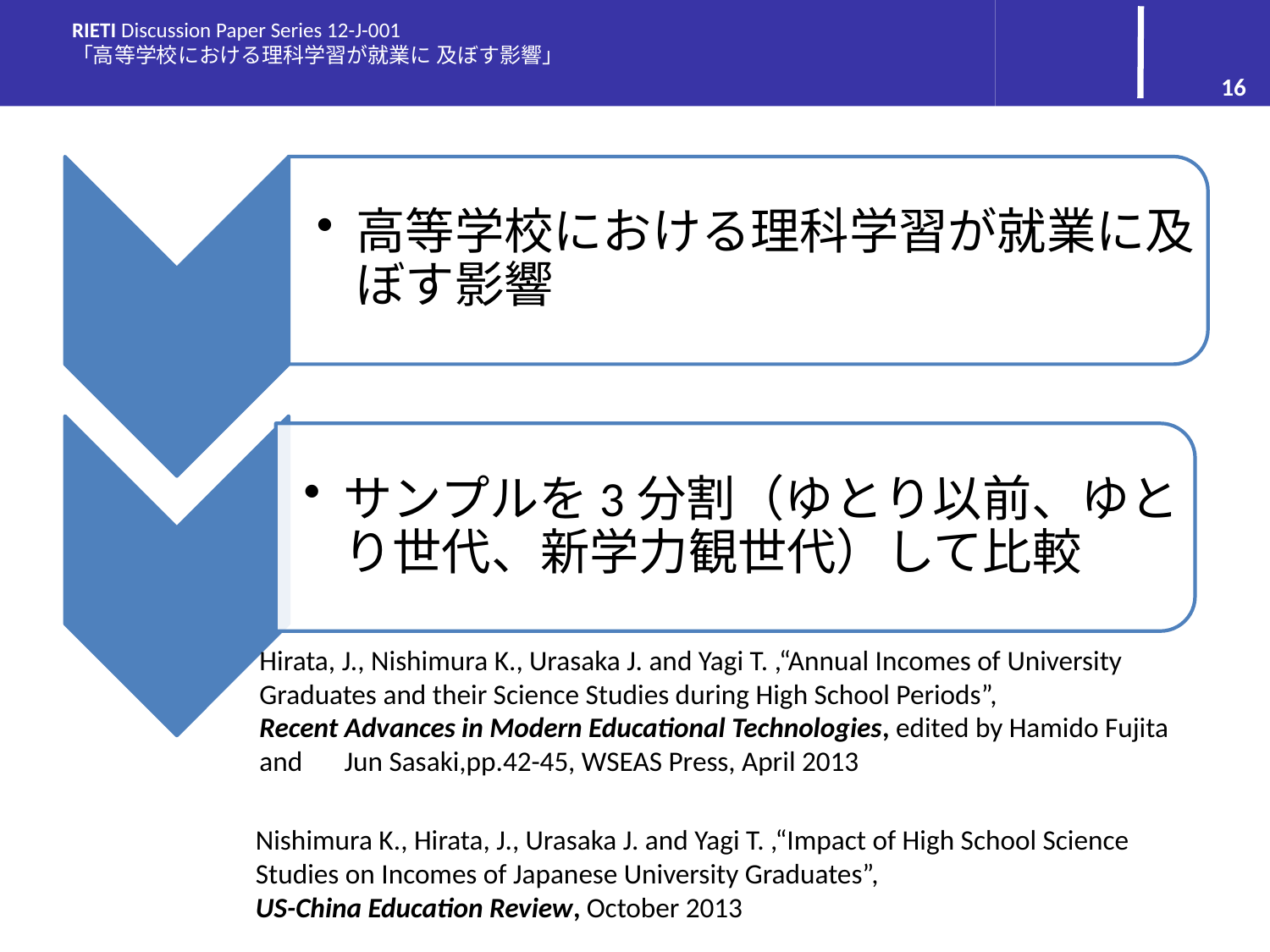

# RIETI Discussion Paper Series 12-J-001 「高等学校における理科学習が就業に 及ぼす影響」
16

高等学校における理科学習が就業に及ぼす影響

サンプルを3分割（ゆとり以前、ゆとり世代、新学力観世代）して比較
Hirata, J., Nishimura K., Urasaka J. and Yagi T. ,“Annual Incomes of University Graduates and their Science Studies during High School Periods”,
Recent Advances in Modern Educational Technologies, edited by Hamido Fujita and　Jun Sasaki,pp.42-45, WSEAS Press, April 2013
Nishimura K., Hirata, J., Urasaka J. and Yagi T. ,“Impact of High School Science Studies on Incomes of Japanese University Graduates”,
US-China Education Review, October 2013